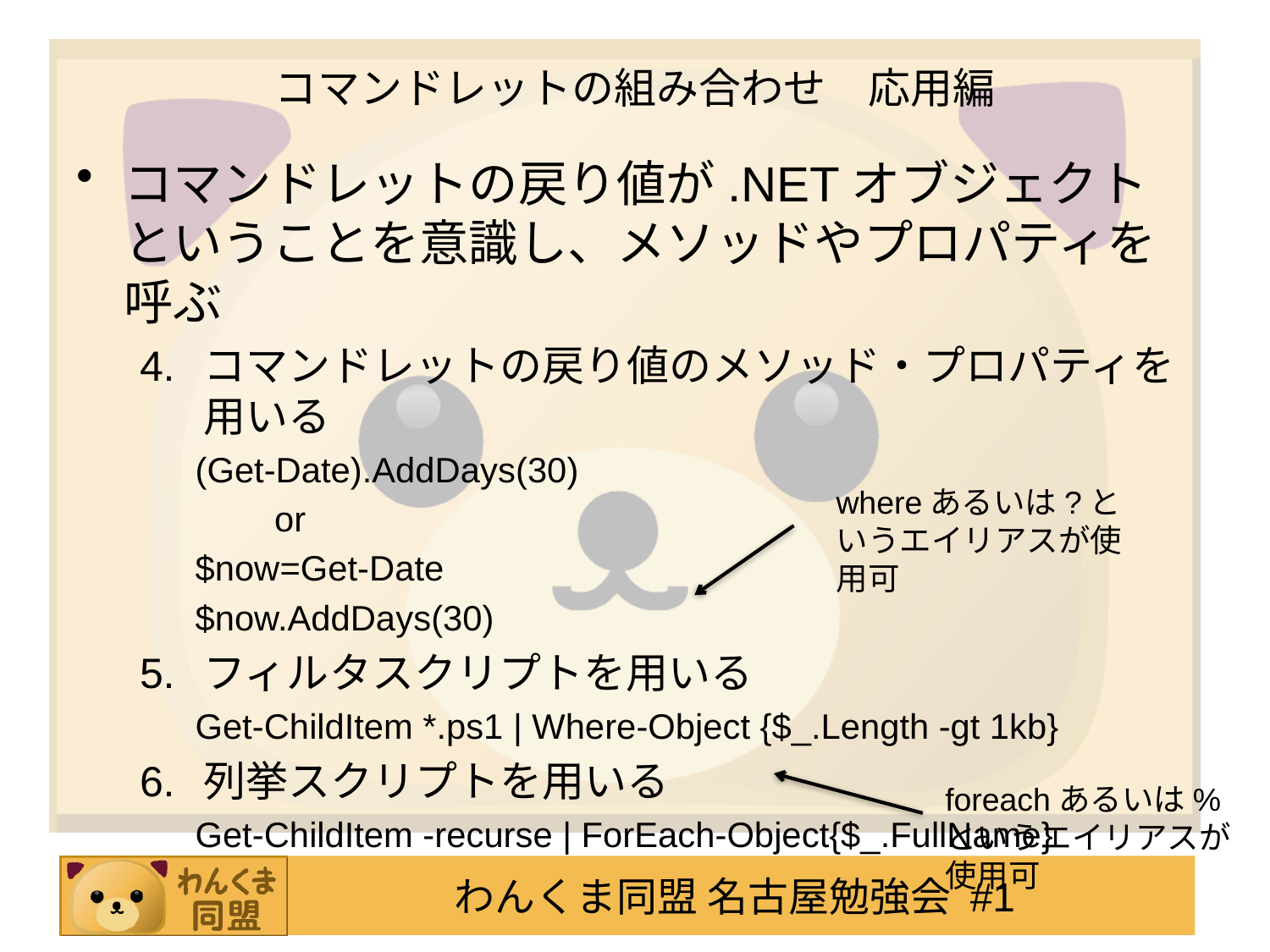

# コマンドレットの組み合わせ　応用編
コマンドレットの戻り値が.NETオブジェクトということを意識し、メソッドやプロパティを呼ぶ
コマンドレットの戻り値のメソッド・プロパティを用いる
(Get-Date).AddDays(30)
　　or
$now=Get-Date
$now.AddDays(30)
フィルタスクリプトを用いる
Get-ChildItem *.ps1 | Where-Object {$_.Length -gt 1kb}
列挙スクリプトを用いる
Get-ChildItem -recurse | ForEach-Object{$_.FullName}
whereあるいは?というエイリアスが使用可
foreachあるいは%というエイリアスが使用可